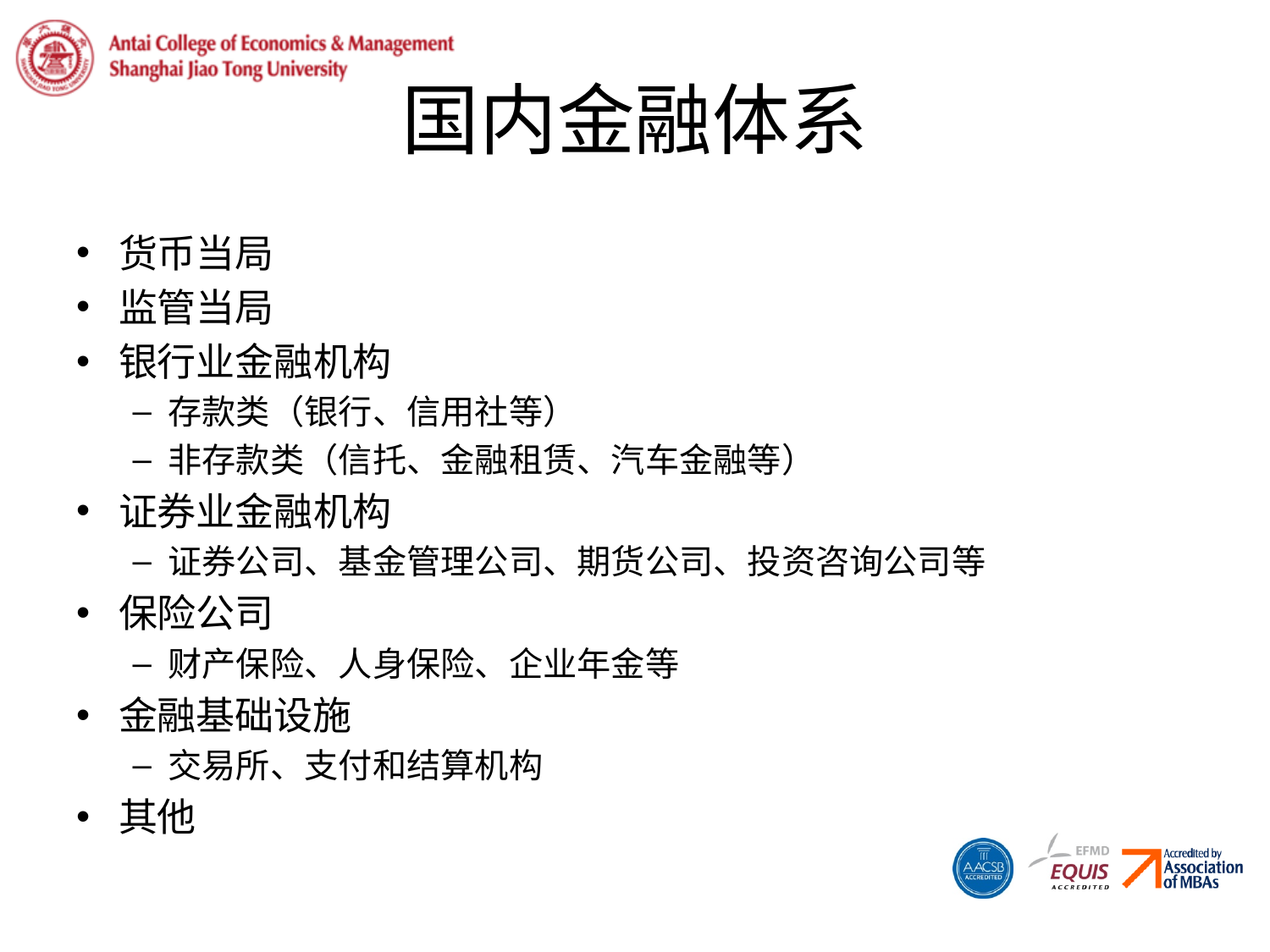

# 国内金融体系
货币当局
监管当局
银行业金融机构
存款类（银行、信用社等）
非存款类（信托、金融租赁、汽车金融等）
证券业金融机构
证券公司、基金管理公司、期货公司、投资咨询公司等
保险公司
财产保险、人身保险、企业年金等
金融基础设施
交易所、支付和结算机构
其他